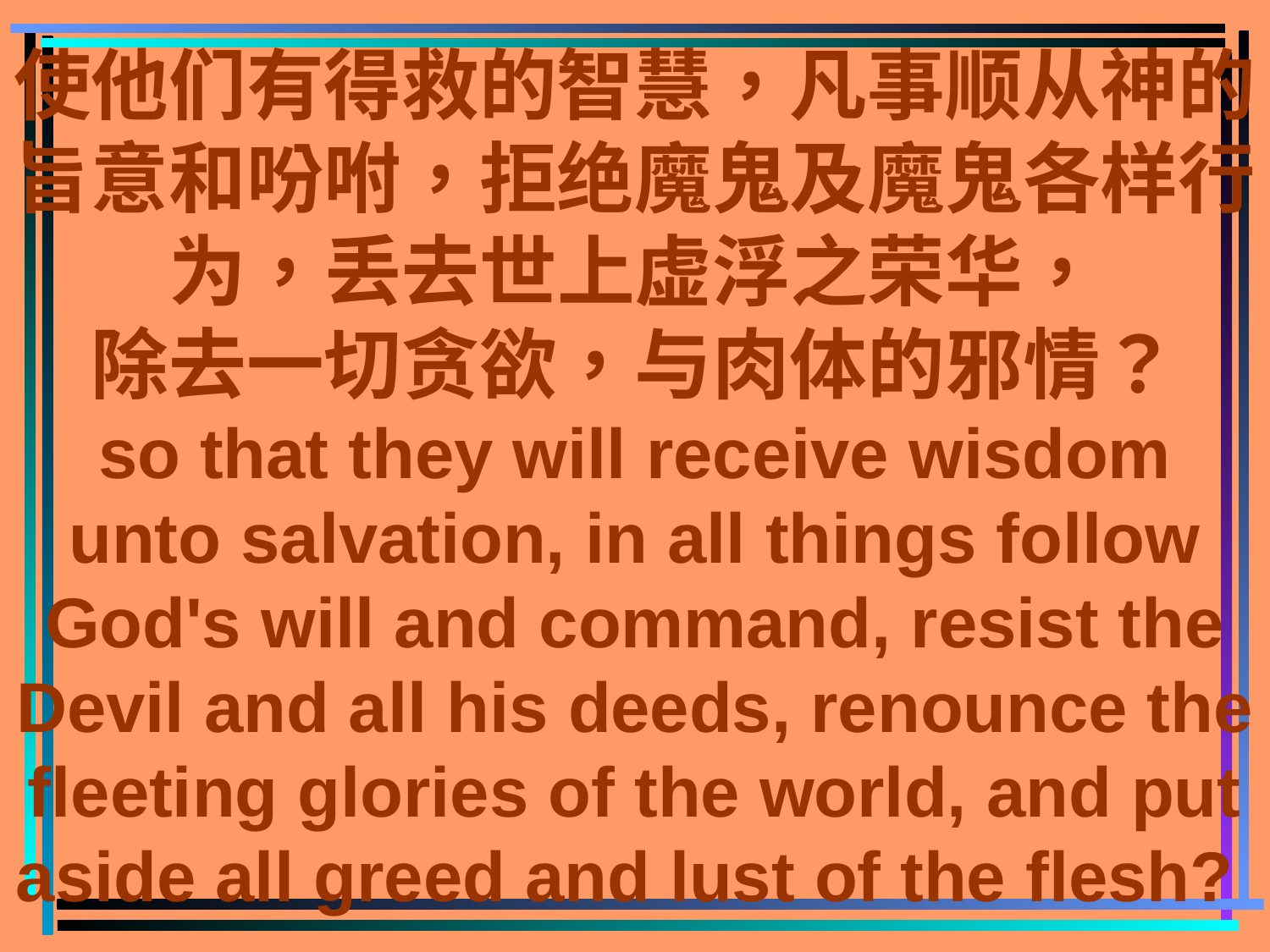

# 使他们有得救的智慧，凡事顺从神的旨意和吩咐，拒绝魔鬼及魔鬼各样行为，丢去世上虚浮之荣华， 除去一切贪欲，与肉体的邪情？ so that they will receive wisdom unto salvation, in all things follow God's will and command, resist the Devil and all his deeds, renounce the fleeting glories of the world, and put aside all greed and lust of the flesh?